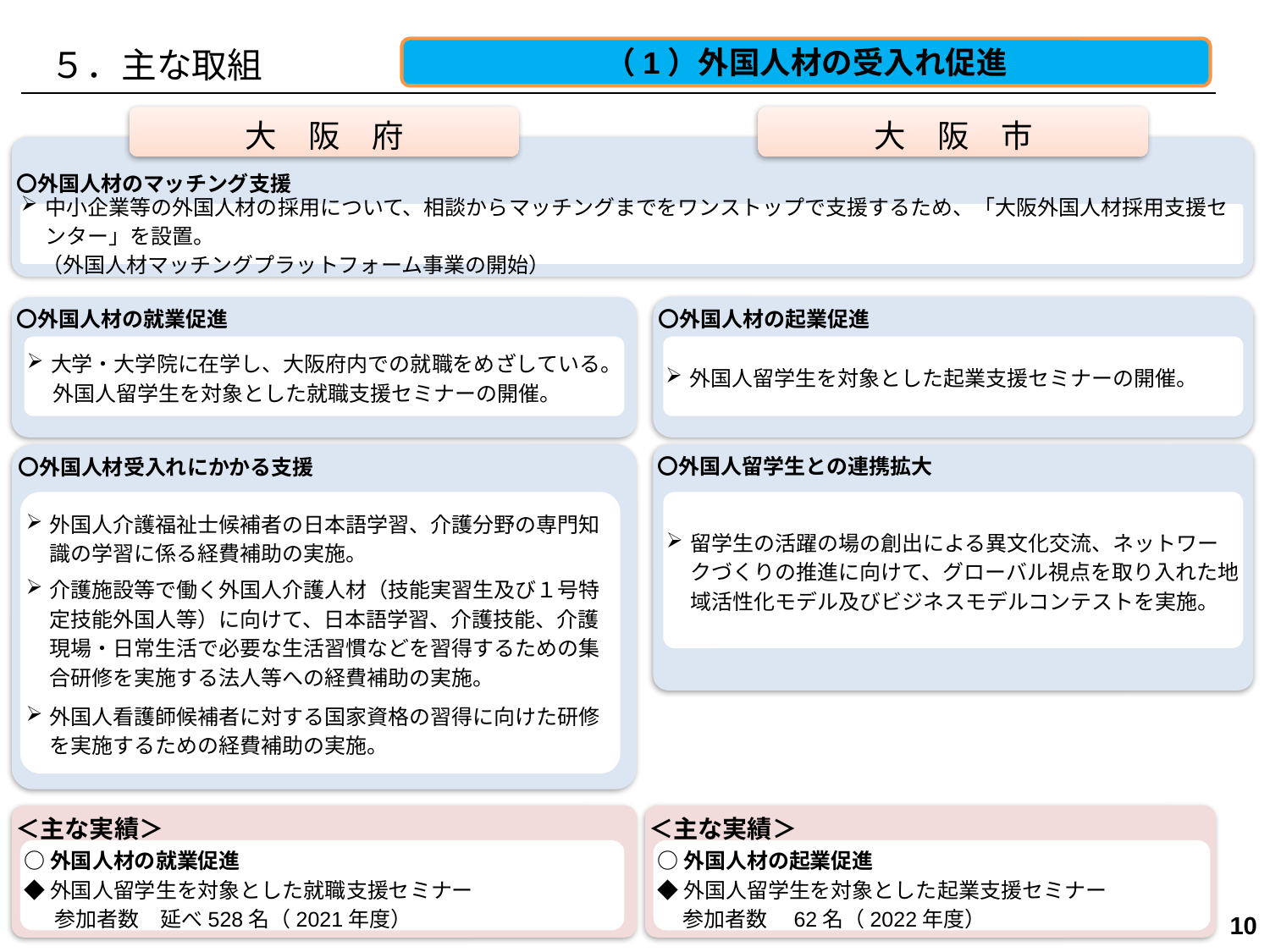

５．主な取組
（1）外国人材の受入れ促進
大　阪　府
大　阪　市

〇外国人材のマッチング支援

中小企業等の外国人材の採用について、相談からマッチングまでをワンストップで支援するため、「大阪外国人材採用支援センター」を設置。
　（外国人材マッチングプラットフォーム事業の開始）
〇外国人材の起業促進

〇外国人材の就業促進

大学・大学院に在学し、大阪府内での就職をめざしている。
　 外国人留学生を対象とした就職支援セミナーの開催。
外国人留学生を対象とした起業支援セミナーの開催。
〇外国人材受入れにかかる支援

〇外国人留学生との連携拡大

外国人介護福祉士候補者の日本語学習、介護分野の専門知識の学習に係る経費補助の実施。

介護施設等で働く外国人介護人材（技能実習生及び１号特定技能外国人等）に向けて、日本語学習、介護技能、介護現場・日常生活で必要な生活習慣などを習得するための集合研修を実施する法人等への経費補助の実施。

外国人看護師候補者に対する国家資格の習得に向けた研修を実施するための経費補助の実施。
留学生の活躍の場の創出による異文化交流、ネットワークづくりの推進に向けて、グローバル視点を取り入れた地域活性化モデル及びビジネスモデルコンテストを実施。
＜主な実績＞
＜主な実績＞
○外国人材の就業促進
◆外国人留学生を対象とした就職支援セミナー
 　参加者数　延べ528名（2021年度）

○外国人材の起業促進
◆外国人留学生を対象とした起業支援セミナー
　 参加者数　62名（2022年度）
10